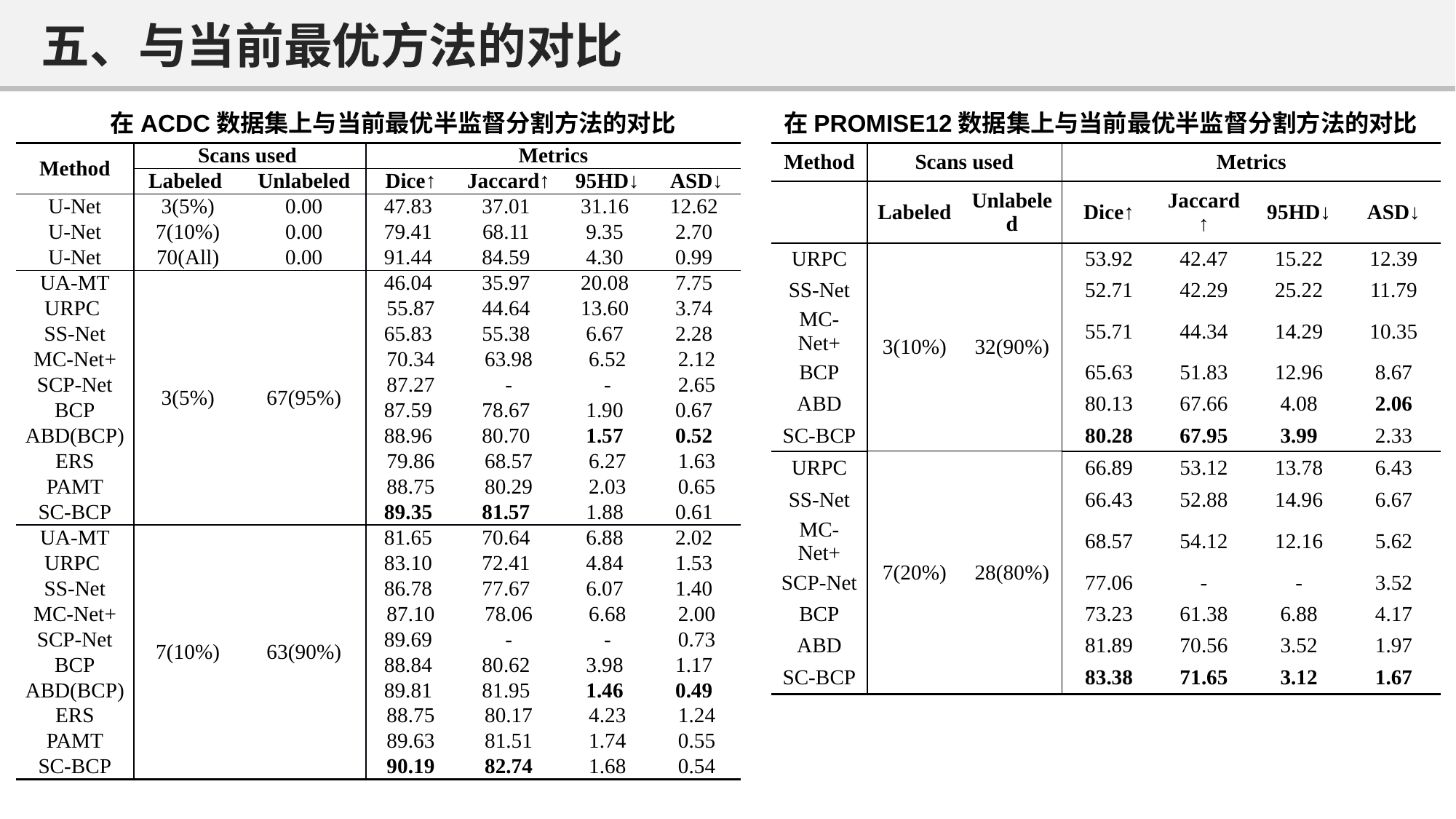

五、与当前最优方法的对比
在ACDC数据集上与当前最优半监督分割方法的对比
在PROMISE12数据集上与当前最优半监督分割方法的对比
| Method | Scans used |  | Metrics |  |  |  |
| --- | --- | --- | --- | --- | --- | --- |
|  | Labeled | Unlabeled | Dice↑ | Jaccard↑ | 95HD↓ | ASD↓ |
| U-Net | 3(5%) | 0.00 | 47.83 | 37.01 | 31.16 | 12.62 |
| U-Net | 7(10%) | 0.00 | 79.41 | 68.11 | 9.35 | 2.70 |
| U-Net | 70(All) | 0.00 | 91.44 | 84.59 | 4.30 | 0.99 |
| UA-MT | 3(5%) | 67(95%) | 46.04 | 35.97 | 20.08 | 7.75 |
| URPC |  |  | 55.87 | 44.64 | 13.60 | 3.74 |
| SS-Net |  |  | 65.83 | 55.38 | 6.67 | 2.28 |
| MC-Net+ |  |  | 70.34 | 63.98 | 6.52 | 2.12 |
| SCP-Net |  |  | 87.27 | - | - | 2.65 |
| BCP |  |  | 87.59 | 78.67 | 1.90 | 0.67 |
| ABD(BCP) |  |  | 88.96 | 80.70 | 1.57 | 0.52 |
| ERS |  |  | 79.86 | 68.57 | 6.27 | 1.63 |
| PAMT |  |  | 88.75 | 80.29 | 2.03 | 0.65 |
| SC-BCP |  |  | 89.35 | 81.57 | 1.88 | 0.61 |
| UA-MT | 7(10%) | 63(90%) | 81.65 | 70.64 | 6.88 | 2.02 |
| URPC |  |  | 83.10 | 72.41 | 4.84 | 1.53 |
| SS-Net |  |  | 86.78 | 77.67 | 6.07 | 1.40 |
| MC-Net+ |  |  | 87.10 | 78.06 | 6.68 | 2.00 |
| SCP-Net |  |  | 89.69 | - | - | 0.73 |
| BCP |  |  | 88.84 | 80.62 | 3.98 | 1.17 |
| ABD(BCP) |  |  | 89.81 | 81.95 | 1.46 | 0.49 |
| ERS |  |  | 88.75 | 80.17 | 4.23 | 1.24 |
| PAMT |  |  | 89.63 | 81.51 | 1.74 | 0.55 |
| SC-BCP |  |  | 90.19 | 82.74 | 1.68 | 0.54 |
| Method | Scans used |  | Metrics |  |  |  |
| --- | --- | --- | --- | --- | --- | --- |
|  | Labeled | Unlabeled | Dice↑ | Jaccard↑ | 95HD↓ | ASD↓ |
| URPC | 3(10%) | 32(90%) | 53.92 | 42.47 | 15.22 | 12.39 |
| SS-Net |  |  | 52.71 | 42.29 | 25.22 | 11.79 |
| MC-Net+ |  |  | 55.71 | 44.34 | 14.29 | 10.35 |
| BCP |  |  | 65.63 | 51.83 | 12.96 | 8.67 |
| ABD |  |  | 80.13 | 67.66 | 4.08 | 2.06 |
| SC-BCP |  |  | 80.28 | 67.95 | 3.99 | 2.33 |
| URPC | 7(20%) | 28(80%) | 66.89 | 53.12 | 13.78 | 6.43 |
| SS-Net |  |  | 66.43 | 52.88 | 14.96 | 6.67 |
| MC-Net+ |  |  | 68.57 | 54.12 | 12.16 | 5.62 |
| SCP-Net |  |  | 77.06 | - | - | 3.52 |
| BCP |  |  | 73.23 | 61.38 | 6.88 | 4.17 |
| ABD |  |  | 81.89 | 70.56 | 3.52 | 1.97 |
| SC-BCP |  |  | 83.38 | 71.65 | 3.12 | 1.67 |